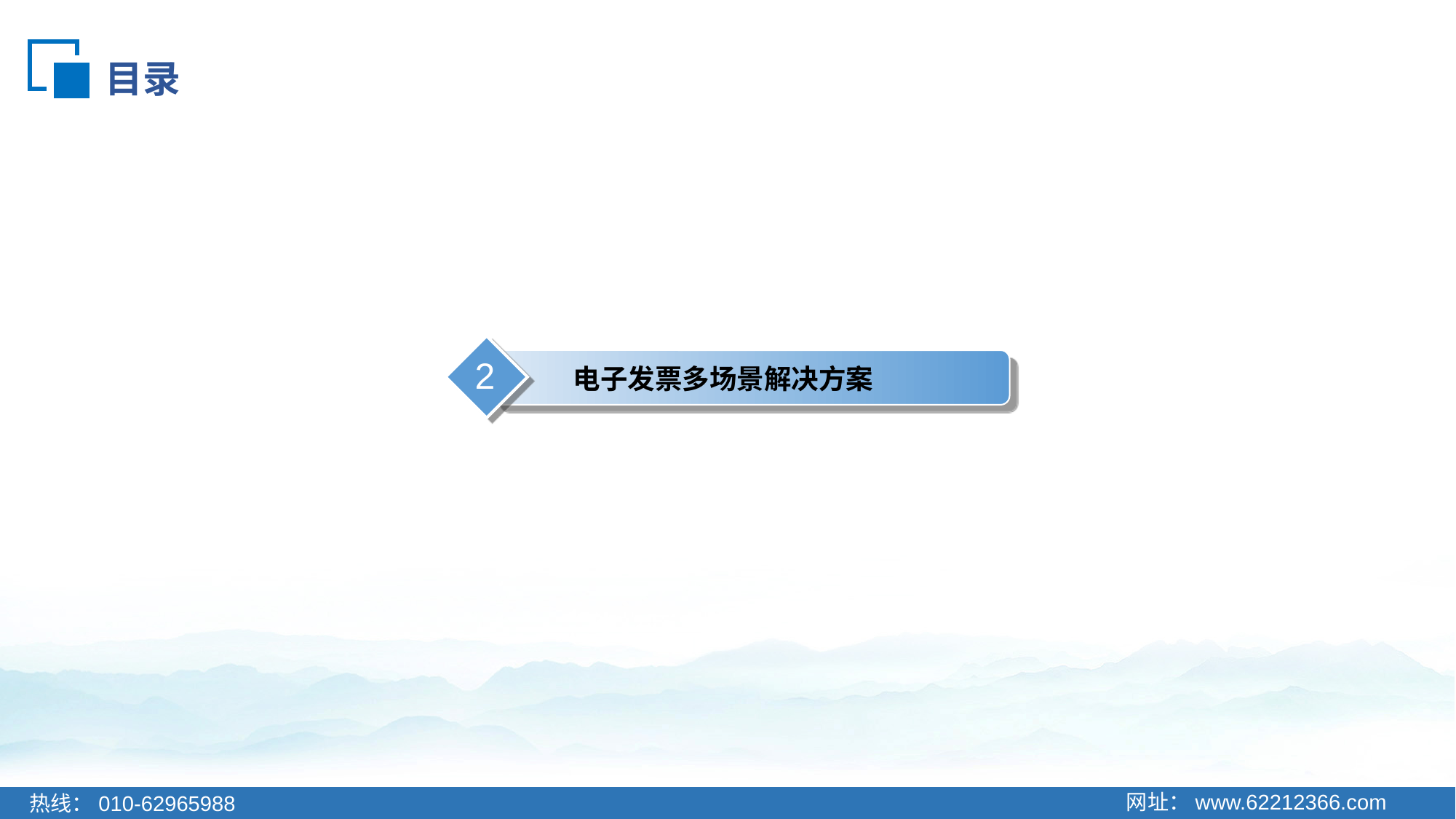

# 目录

2

电子发票多场景解决方案
网址：www.62212366.com
热线：010-62965988
网址：www.62212366.com

热线：010-62965988